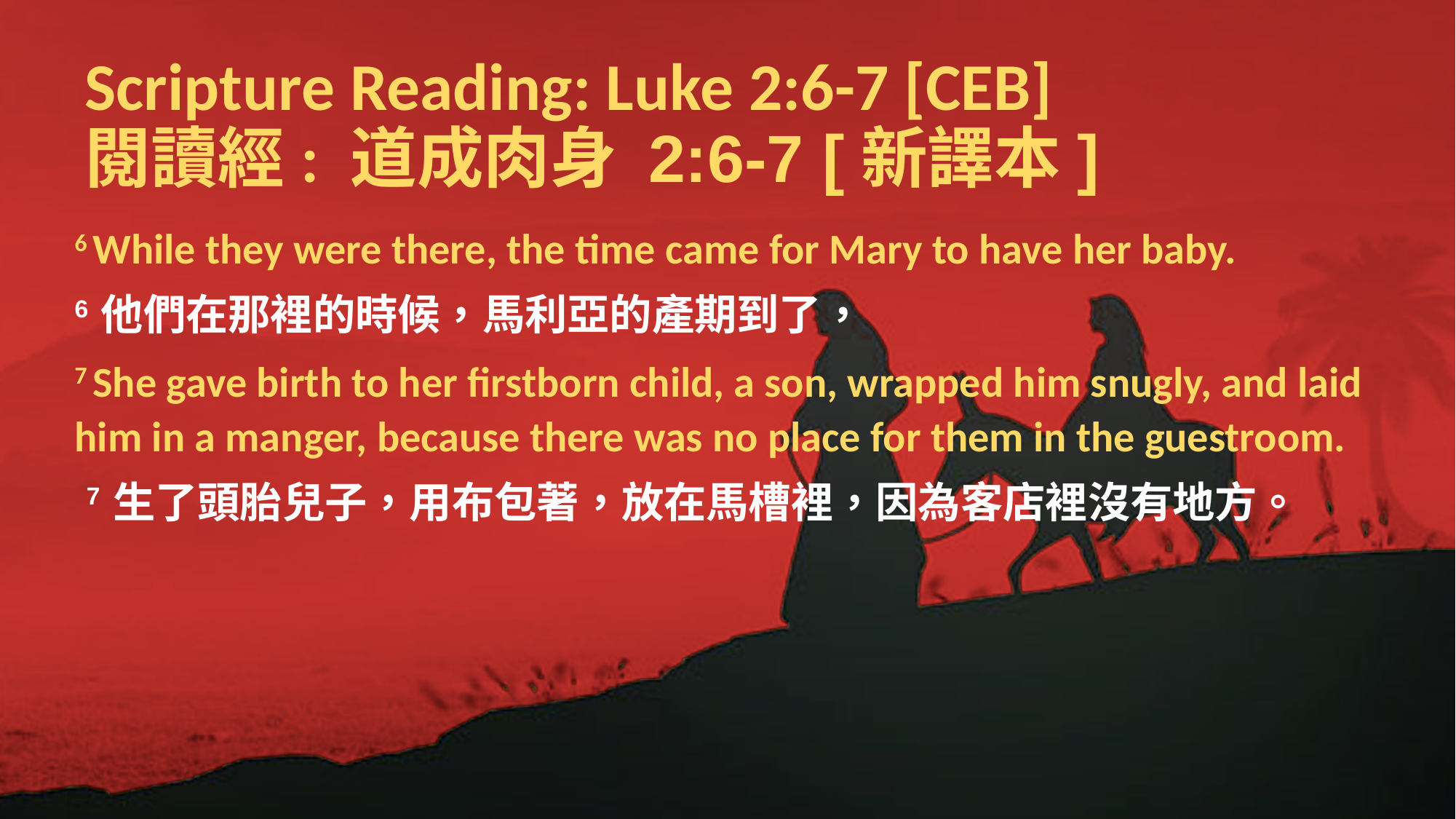

# Scripture Reading: Luke 2:6-7 [CEB] 閱讀經: 道成肉身 2:6-7 [新譯本]
6 While they were there, the time came for Mary to have her baby.
6 他們在那裡的時候，馬利亞的產期到了，
7 She gave birth to her firstborn child, a son, wrapped him snugly, and laid him in a manger, because there was no place for them in the guestroom.
 7 生了頭胎兒子，用布包著，放在馬槽裡，因為客店裡沒有地方。